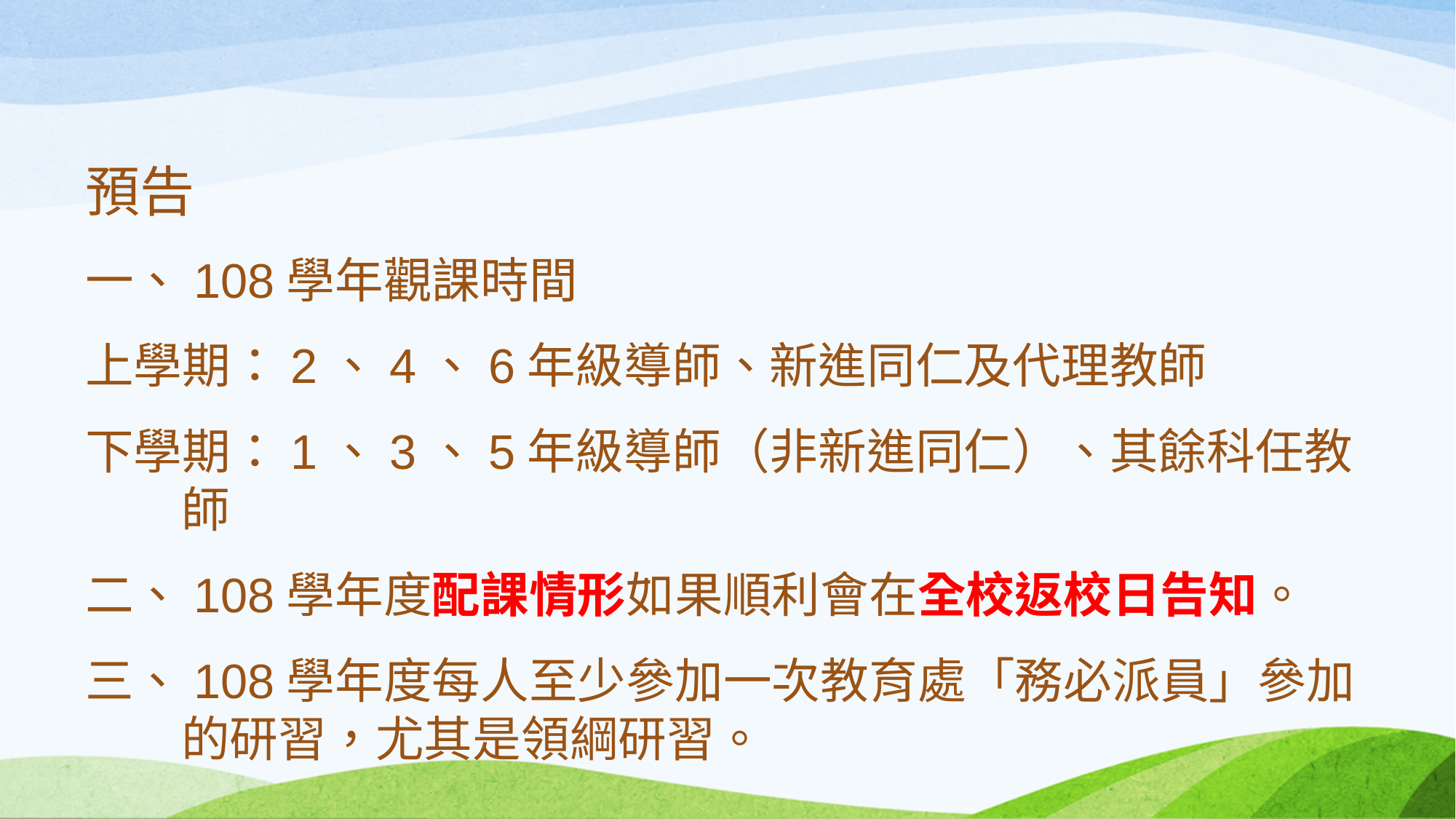

預告
一、108學年觀課時間
上學期：2、4、6年級導師、新進同仁及代理教師
下學期：1、3、5年級導師（非新進同仁）、其餘科任教師
二、108學年度配課情形如果順利會在全校返校日告知。
三、108學年度每人至少參加一次教育處「務必派員」參加的研習，尤其是領綱研習。